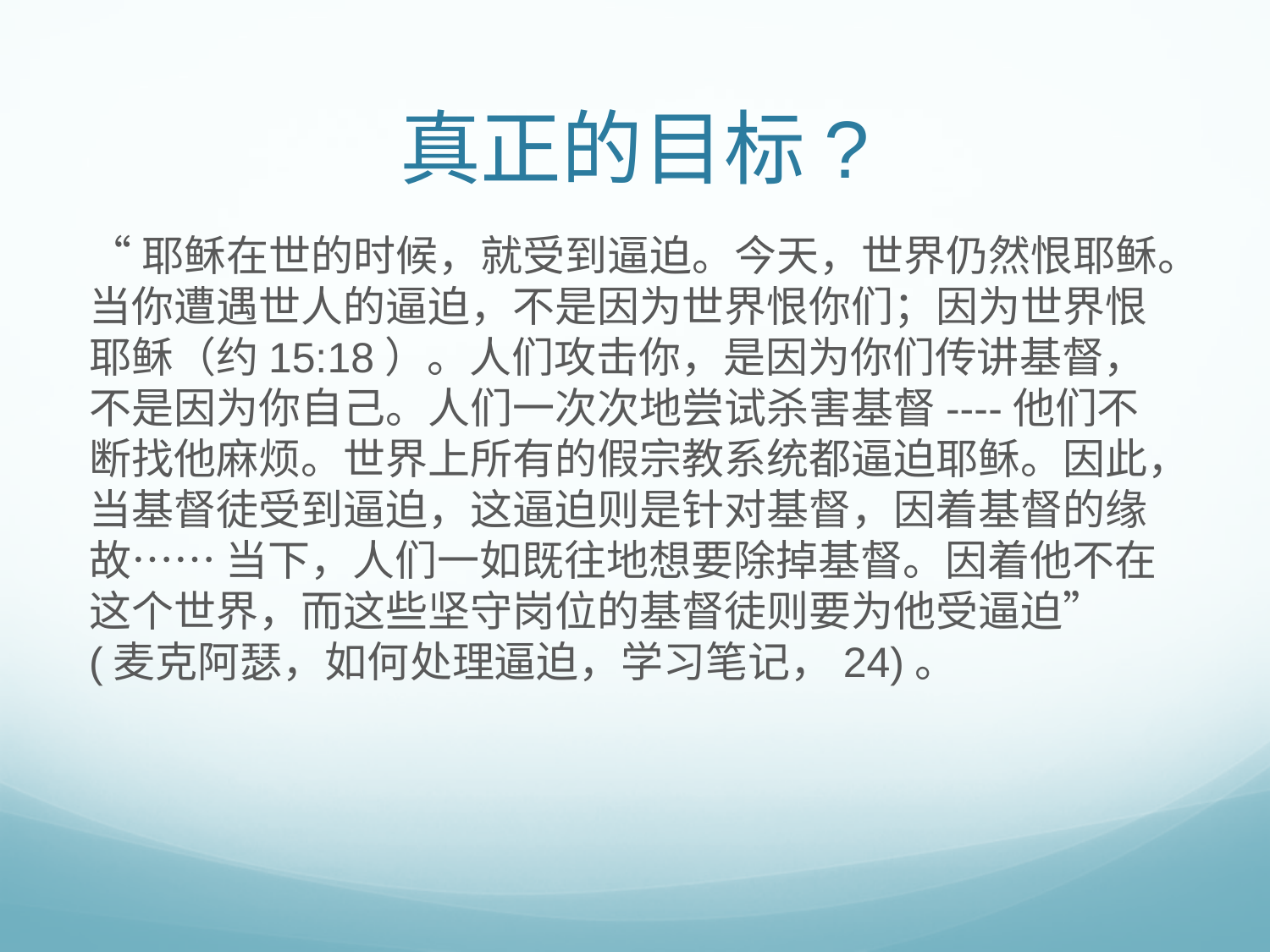

# 真正的目标?
“耶稣在世的时候，就受到逼迫。今天，世界仍然恨耶稣。当你遭遇世人的逼迫，不是因为世界恨你们；因为世界恨耶稣（约15:18）。人们攻击你，是因为你们传讲基督，不是因为你自己。人们一次次地尝试杀害基督----他们不断找他麻烦。世界上所有的假宗教系统都逼迫耶稣。因此，当基督徒受到逼迫，这逼迫则是针对基督，因着基督的缘故…… 当下，人们一如既往地想要除掉基督。因着他不在这个世界，而这些坚守岗位的基督徒则要为他受逼迫” (麦克阿瑟，如何处理逼迫，学习笔记，24)。